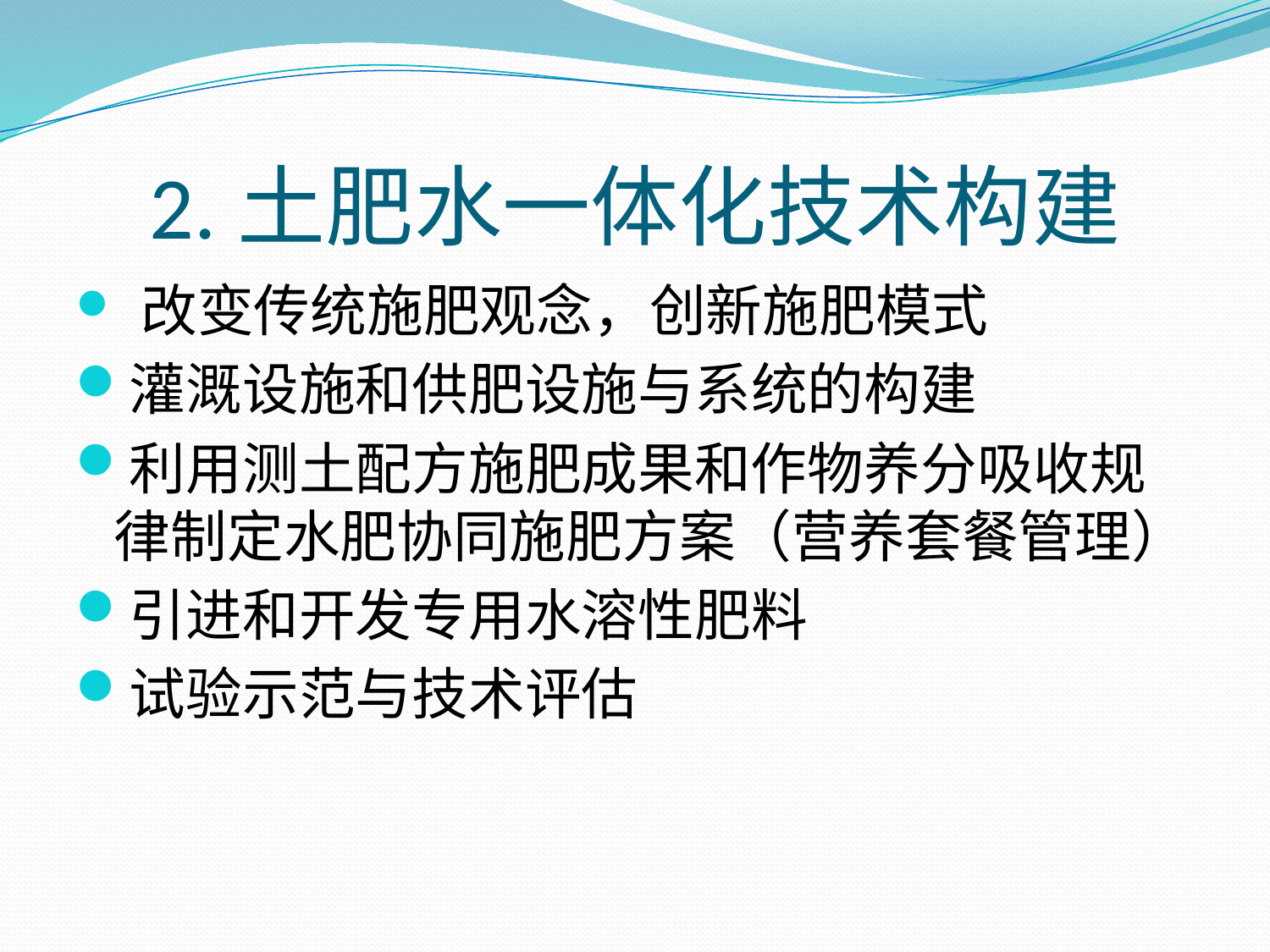

# 2.土肥水一体化技术构建
 改变传统施肥观念，创新施肥模式
灌溉设施和供肥设施与系统的构建
利用测土配方施肥成果和作物养分吸收规律制定水肥协同施肥方案（营养套餐管理）
引进和开发专用水溶性肥料
试验示范与技术评估